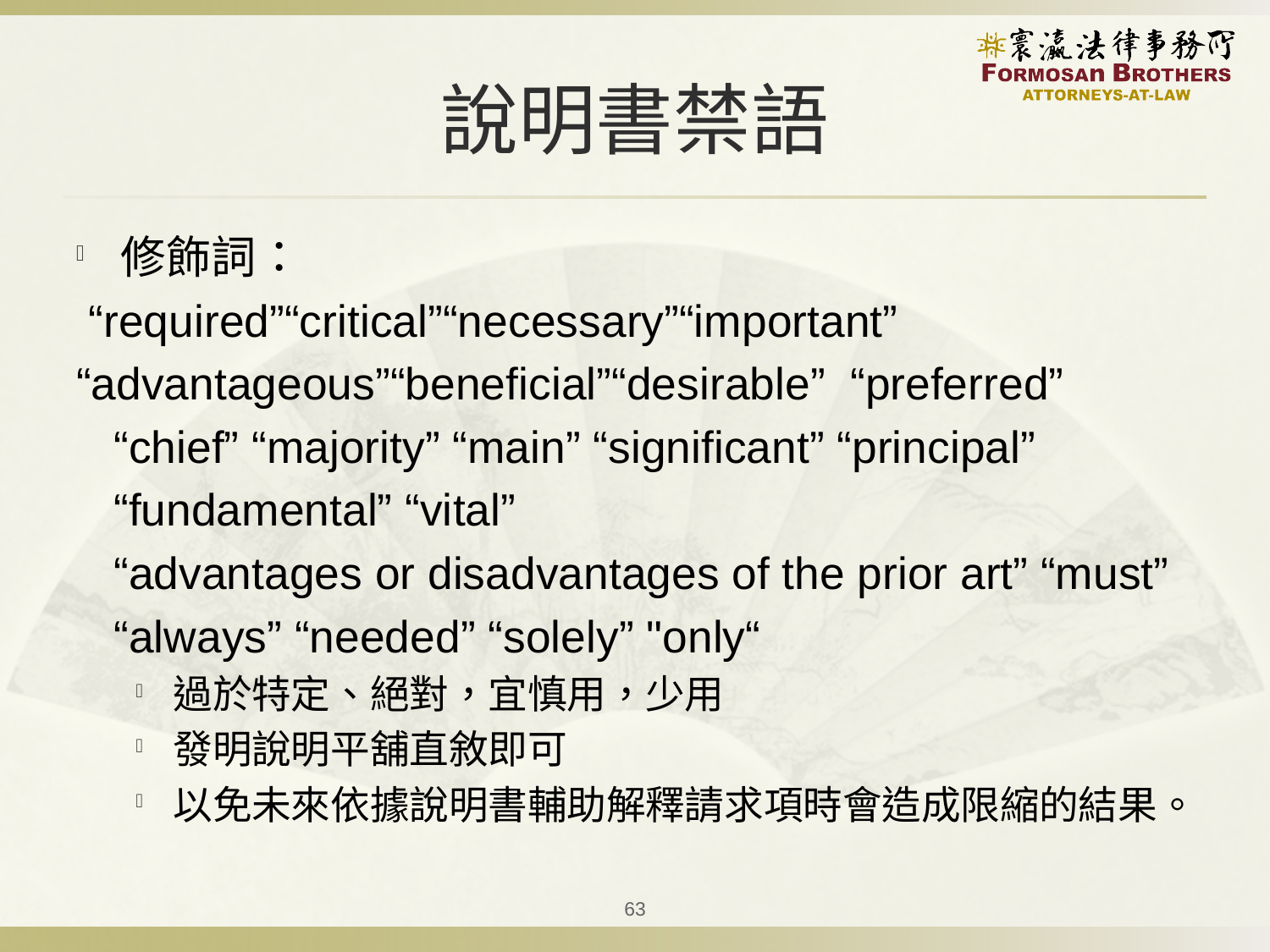

# 說明書禁語
修飾詞：
 “required”“critical”“necessary”“important”
“advantageous”“beneficial”“desirable”  “preferred”
   “chief” “majority” “main” “significant” “principal”
   “fundamental” “vital”
   “advantages or disadvantages of the prior art” “must”
   “always” “needed” “solely” "only“
過於特定、絕對，宜慎用，少用
發明說明平舖直敘即可
以免未來依據說明書輔助解釋請求項時會造成限縮的結果。
63